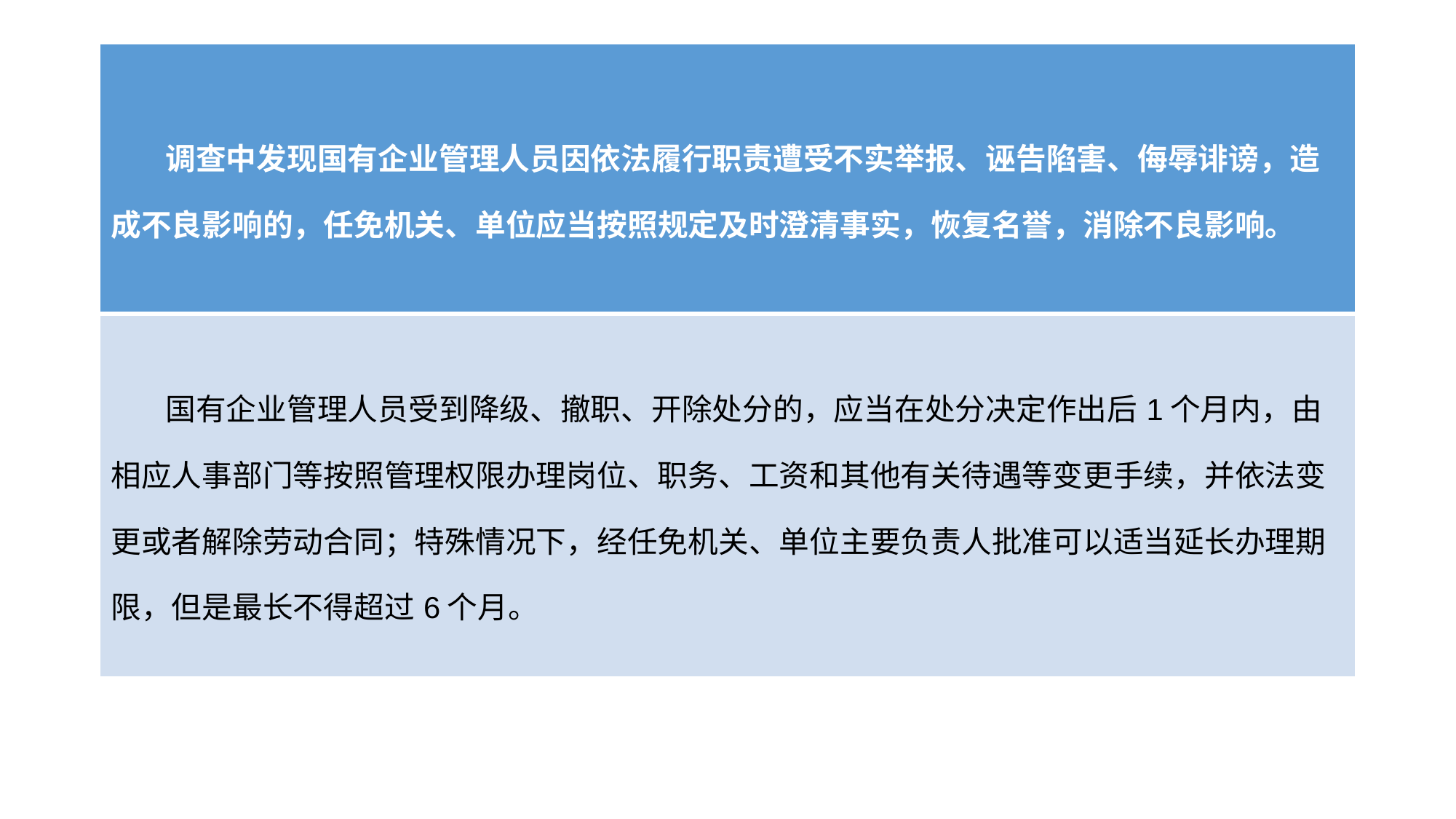

#
| 调查中发现国有企业管理人员因依法履行职责遭受不实举报、诬告陷害、侮辱诽谤，造成不良影响的，任免机关、单位应当按照规定及时澄清事实，恢复名誉，消除不良影响。 |
| --- |
| 国有企业管理人员受到降级、撤职、开除处分的，应当在处分决定作出后1个月内，由相应人事部门等按照管理权限办理岗位、职务、工资和其他有关待遇等变更手续，并依法变更或者解除劳动合同；特殊情况下，经任免机关、单位主要负责人批准可以适当延长办理期限，但是最长不得超过6个月。 |